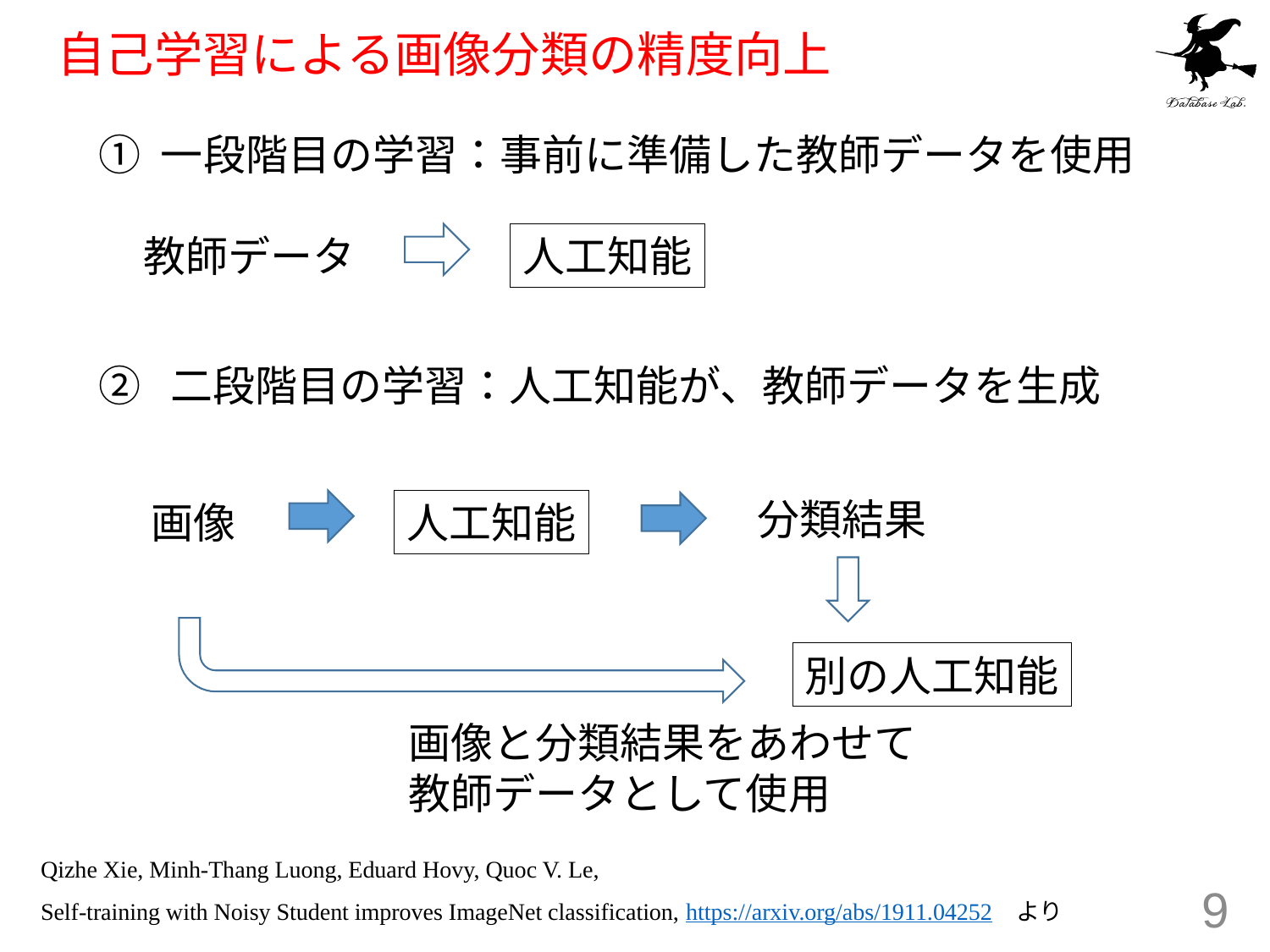

# 自己学習による画像分類の精度向上
① 一段階目の学習：事前に準備した教師データを使用
教師データ

人工知能
②  二段階目の学習：人工知能が、教師データを生成
分類結果
画像

人工知能

別の人工知能
画像と分類結果をあわせて
教師データとして使用
Qizhe Xie, Minh-Thang Luong, Eduard Hovy, Quoc V. Le,
Self-training with Noisy Student improves ImageNet classification, https://arxiv.org/abs/1911.04252　より
9